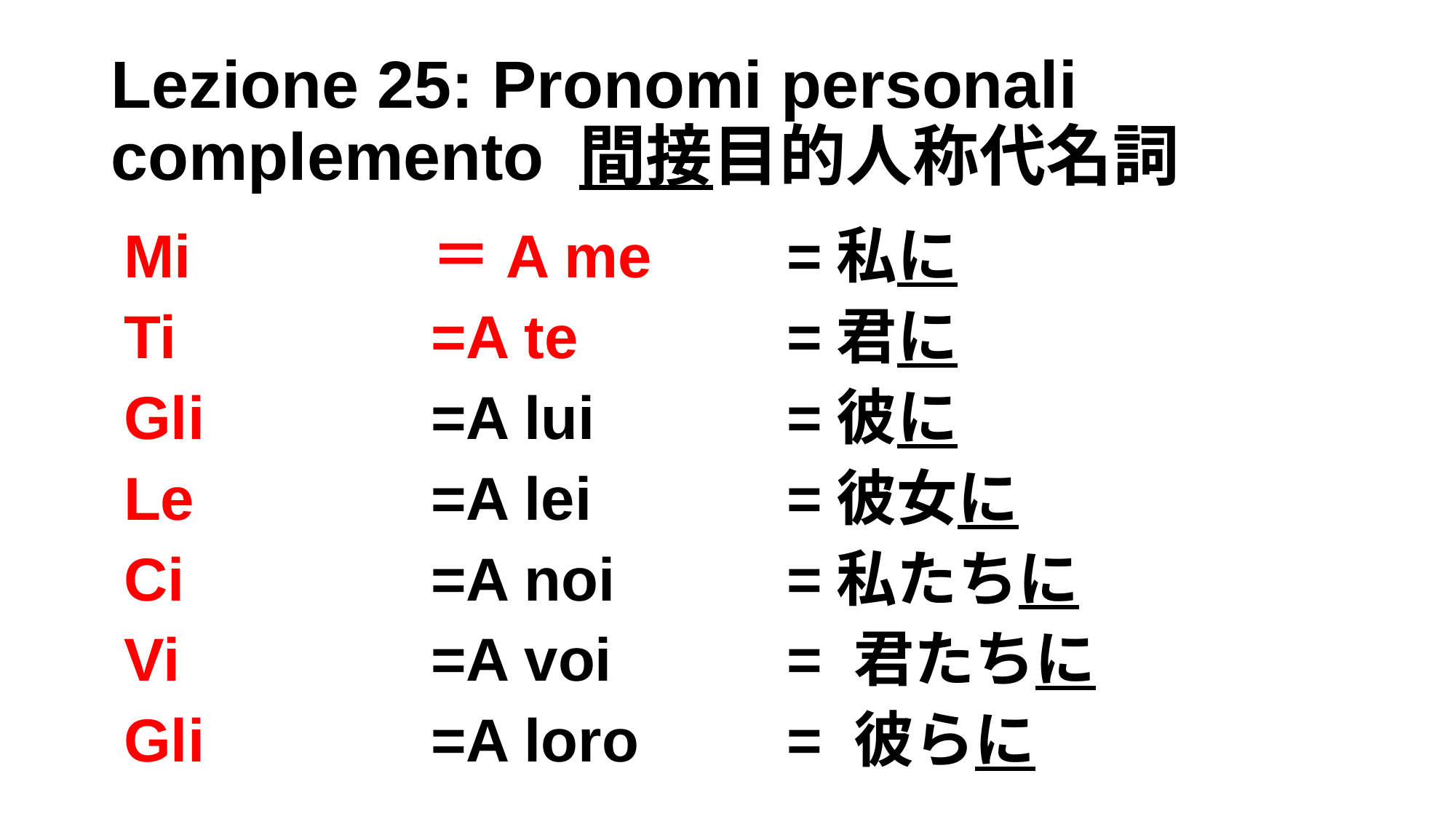

# Lezione 25: Pronomi personali complemento 間接目的人称代名詞
Mi
Ti
Gli
Le
Ci
Vi
Gli

＝A me
=A te
=A lui
=A lei
=A noi
=A voi
=A loro
=私に
=君に
=彼に
=彼女に
=私たちに
= 君たちに
= 彼らに